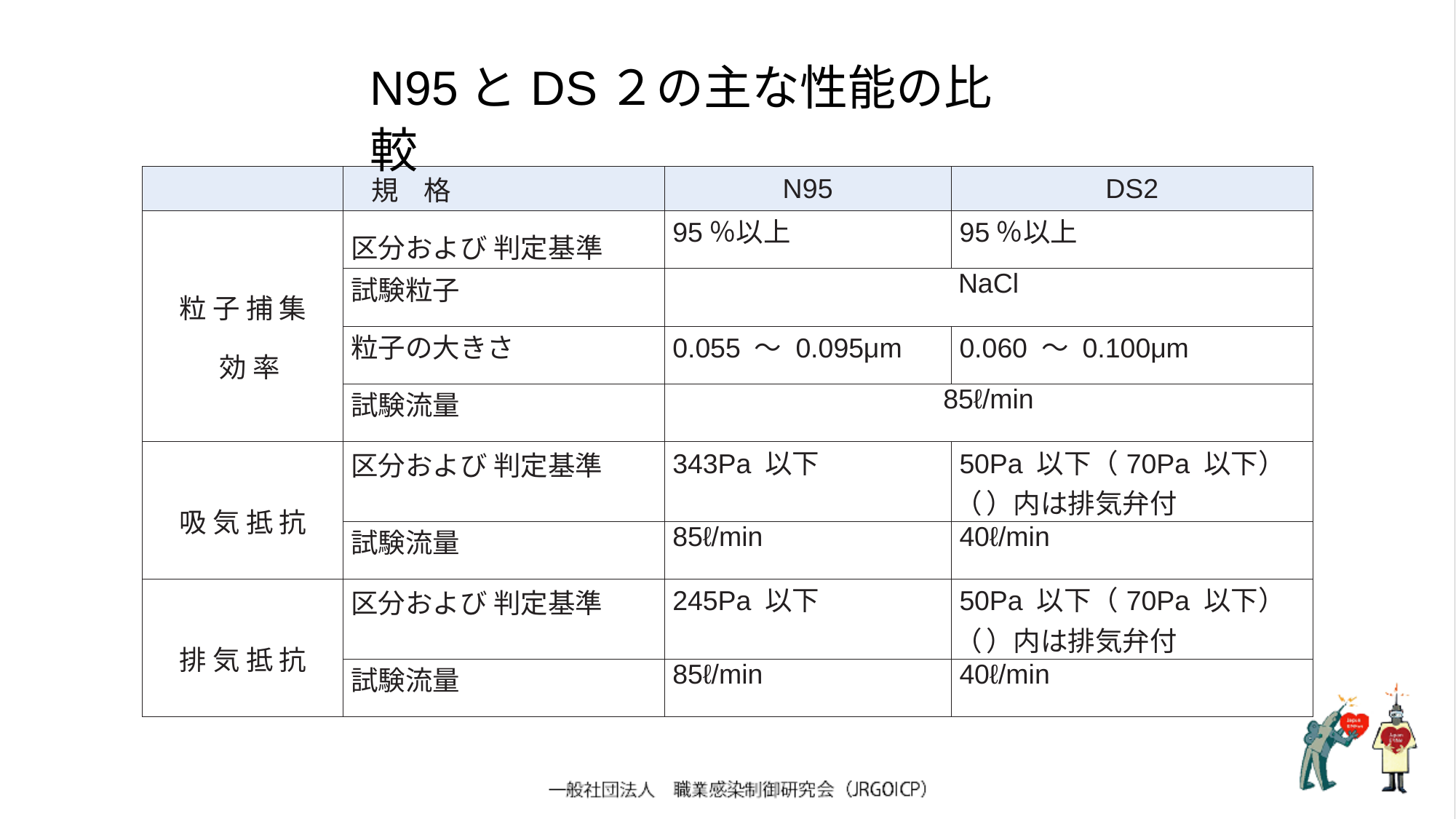

# N95とDS２の主な性能の比較
|  | 規 格 | N95 | DS2 |
| --- | --- | --- | --- |
| 粒 子 捕 集 効 率 | 区分および 判定基準 | 95％以上 | 95％以上 |
|  | 試験粒子 | NaCl |  |
|  | 粒子の大きさ | 0.055 ～ 0.095μm | 0.060 ～ 0.100μm |
|  | 試験流量 | 85ℓ/min |  |
| 吸 気 抵 抗 | 区分および 判定基準 | 343Pa 以下 | 50Pa 以下（70Pa 以下） （ ）内は排気弁付 |
|  | 試験流量 | 85ℓ/min | 40ℓ/min |
| 排 気 抵 抗 | 区分および 判定基準 | 245Pa 以下 | 50Pa 以下（70Pa 以下） （ ）内は排気弁付 |
|  | 試験流量 | 85ℓ/min | 40ℓ/min |